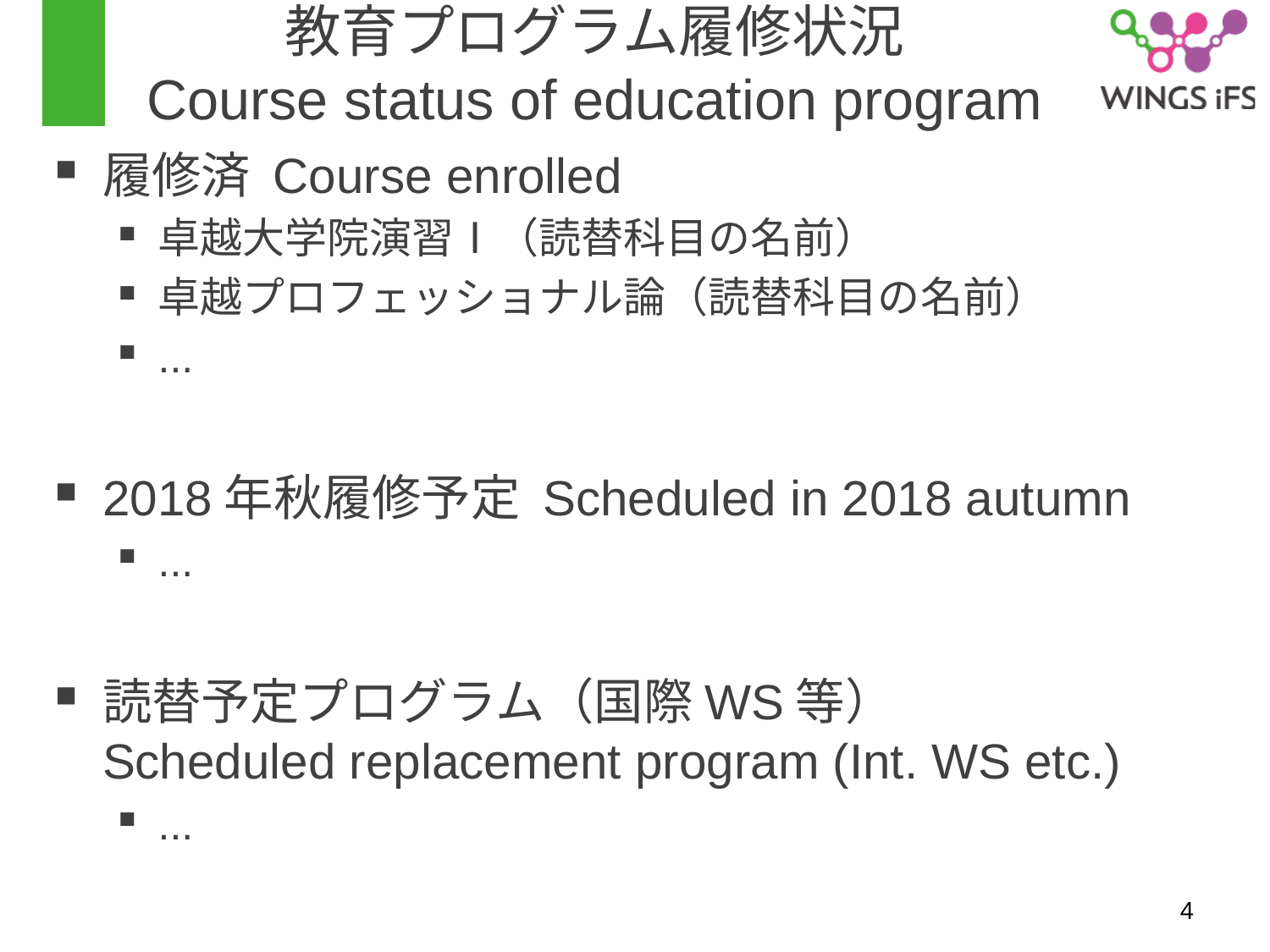

# 教育プログラム履修状況 Course status of education program
履修済 Course enrolled
卓越大学院演習Ⅰ（読替科目の名前）
卓越プロフェッショナル論（読替科目の名前）
...

2018年秋履修予定 Scheduled in 2018 autumn
...

読替予定プログラム（国際WS等）
Scheduled replacement program (Int. WS etc.)
...

4